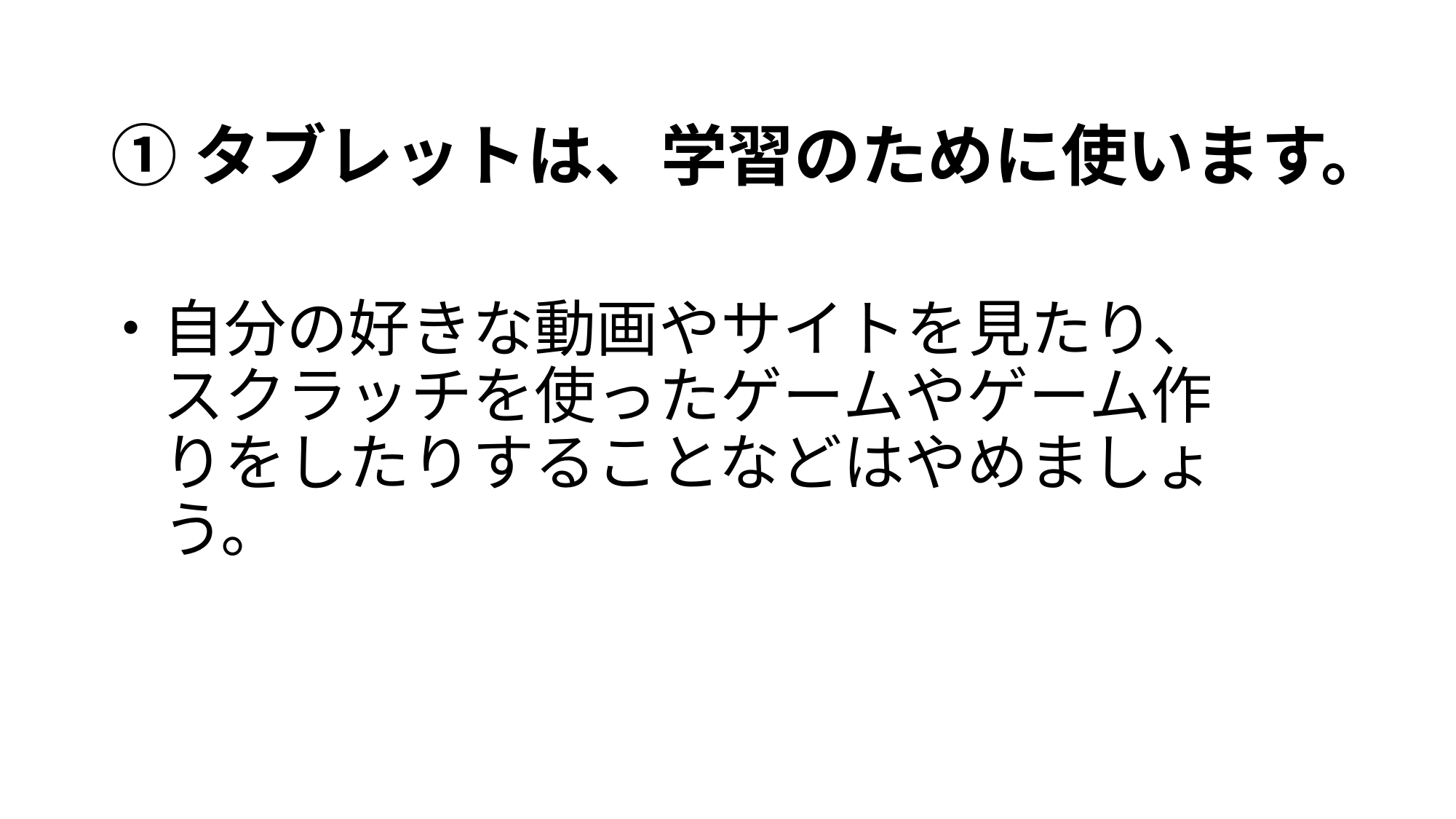

# ①タブレットは、学習のために使います。

・自分の好きな動画やサイトを見たり、
　スクラッチを使ったゲームやゲーム作
　りをしたりすることなどはやめましょ
　う。